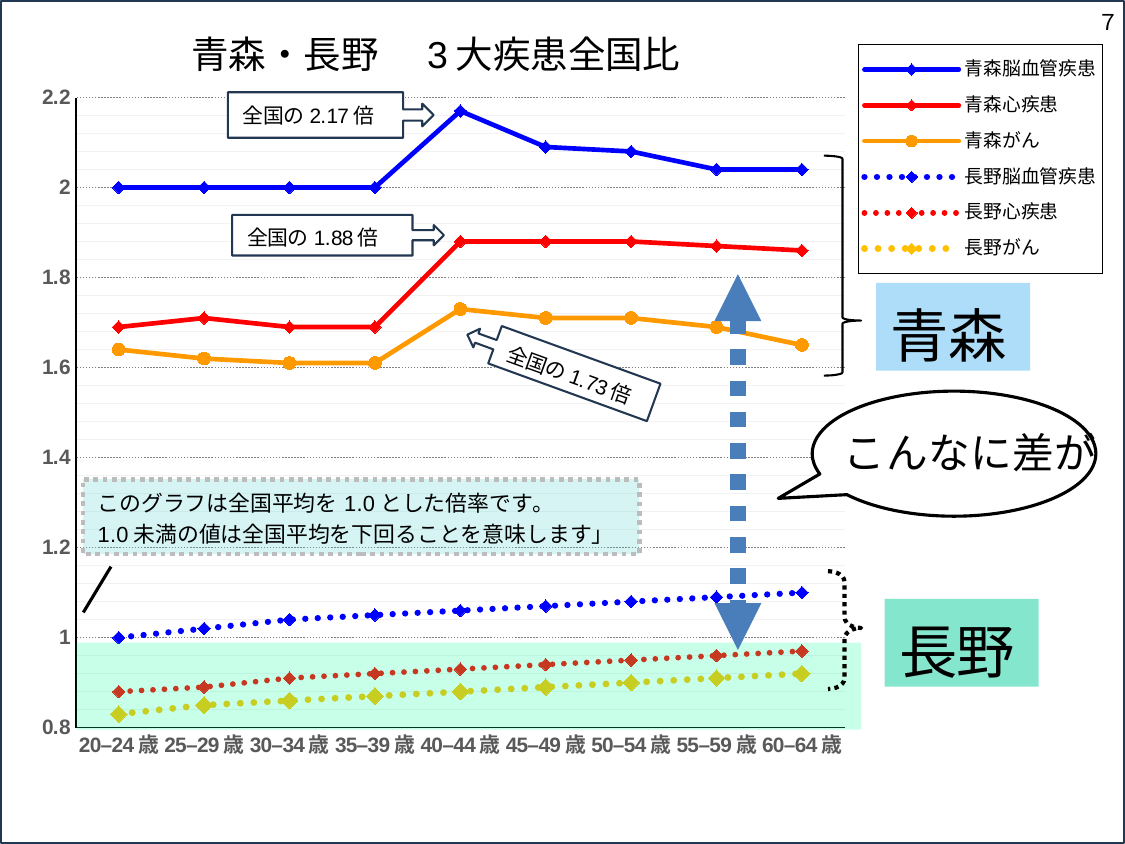

### Chart: 青森・長野　3大疾患全国比

| Category | 青森脳血管疾患 | 青森心疾患 | 青森がん | 長野脳血管疾患 | 長野心疾患 | 長野がん |
|---|---|---|---|---|---|---|
| 20–24歳 | 2.0 | 1.69 | 1.64 | 1.0 | 0.88 | 0.83 |
| 25–29歳 | 2.0 | 1.71 | 1.62 | 1.02 | 0.89 | 0.85 |
| 30–34歳 | 2.0 | 1.69 | 1.61 | 1.04 | 0.91 | 0.86 |
| 35–39歳 | 2.0 | 1.69 | 1.61 | 1.05 | 0.92 | 0.87 |
| 40–44歳 | 2.17 | 1.88 | 1.73 | 1.06 | 0.93 | 0.88 |
| 45–49歳 | 2.09 | 1.88 | 1.71 | 1.07 | 0.94 | 0.89 |
| 50–54歳 | 2.08 | 1.88 | 1.71 | 1.08 | 0.95 | 0.9 |
| 55–59歳 | 2.04 | 1.87 | 1.69 | 1.09 | 0.96 | 0.91 |
| 60–64歳 | 2.04 | 1.86 | 1.65 | 1.1 | 0.97 | 0.92 |
７

8